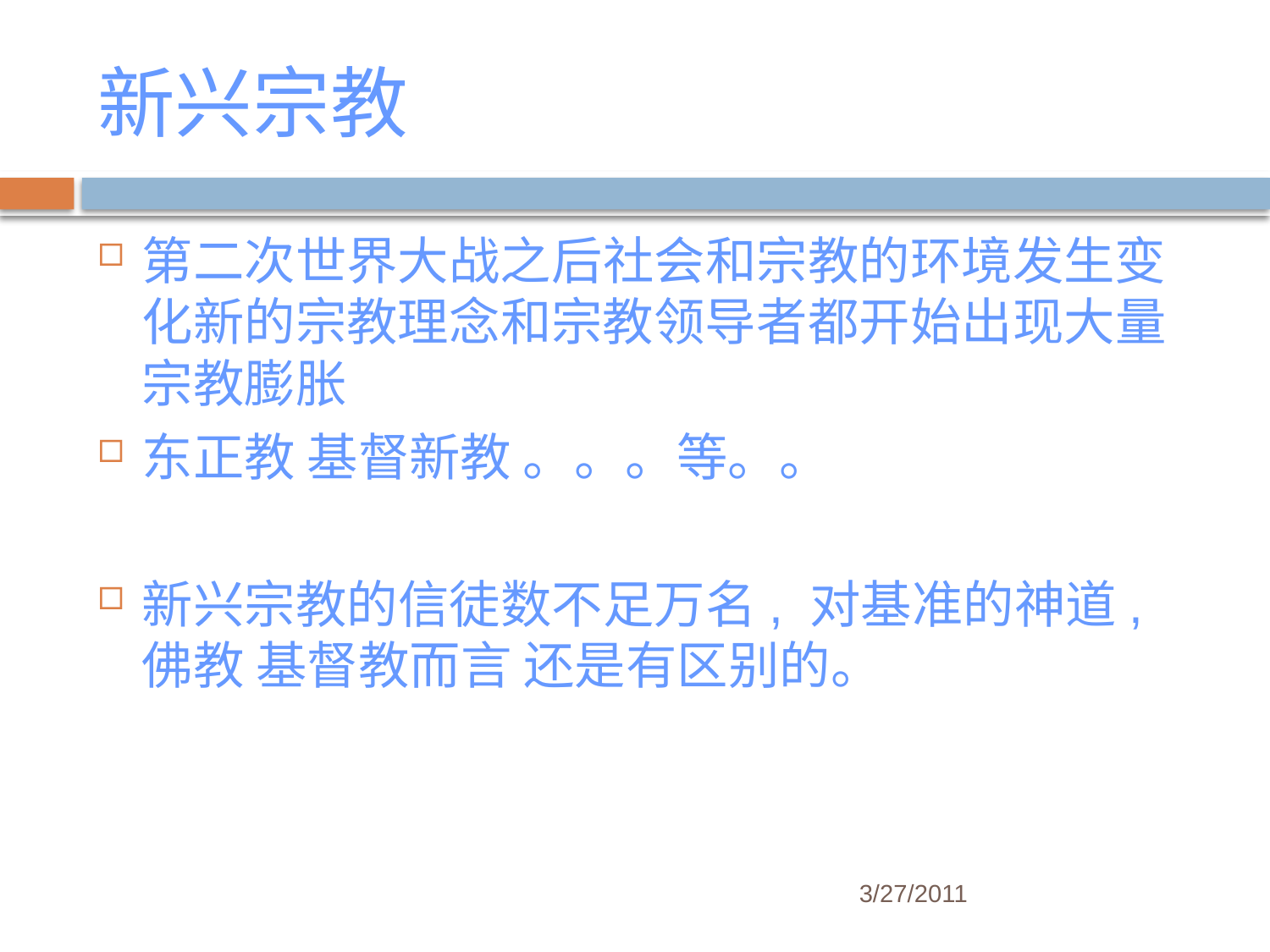

# 新兴宗教
第二次世界大战之后社会和宗教的环境发生变化新的宗教理念和宗教领导者都开始出现大量宗教膨胀
东正教 基督新教 。。。等。。

新兴宗教的信徒数不足万名, 对基准的神道,佛教 基督教而言 还是有区别的。
3/27/2011